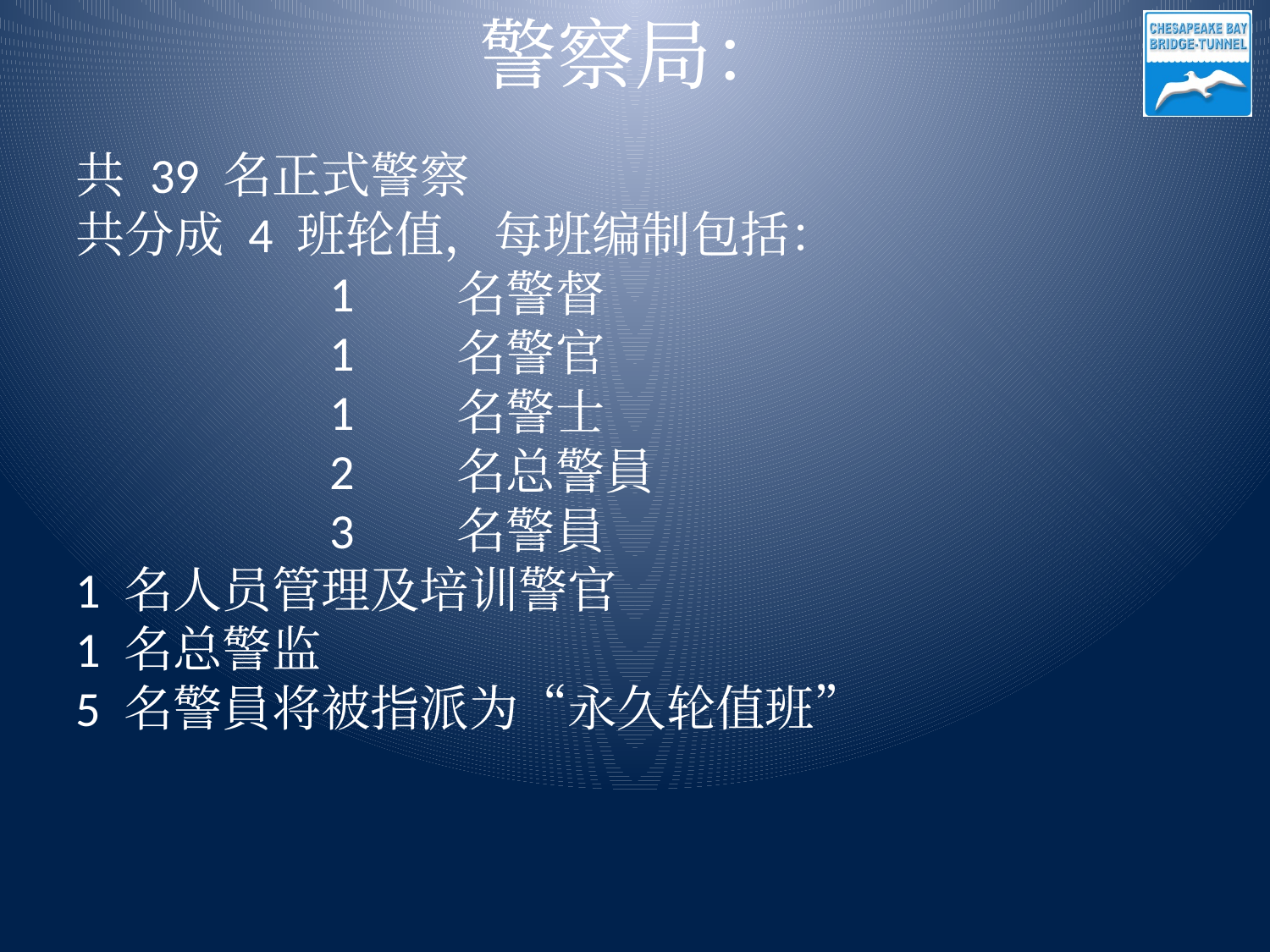

警察局：
共 39 名正式警察
共分成 4 班轮值，每班编制包括：
		1	名警督
		1	名警官
		1	名警士
		2	名总警員
		3	名警員
1 名人员管理及培训警官
1 名总警监
5 名警員将被指派为“永久轮值班”